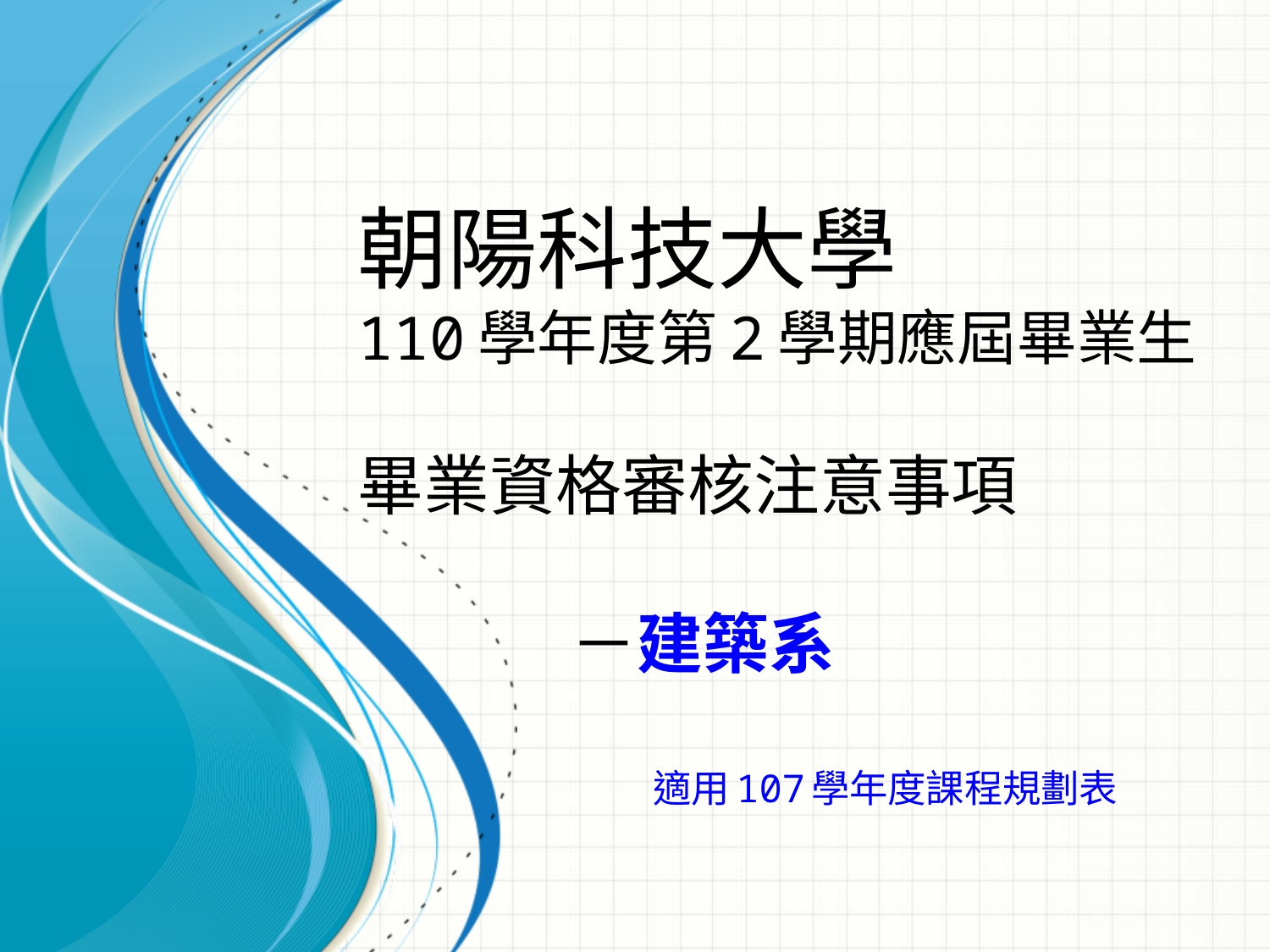

# 朝陽科技大學 110學年度第2學期應屆畢業生 畢業資格審核注意事項 　　 　－建築系
　　　適用107學年度課程規劃表